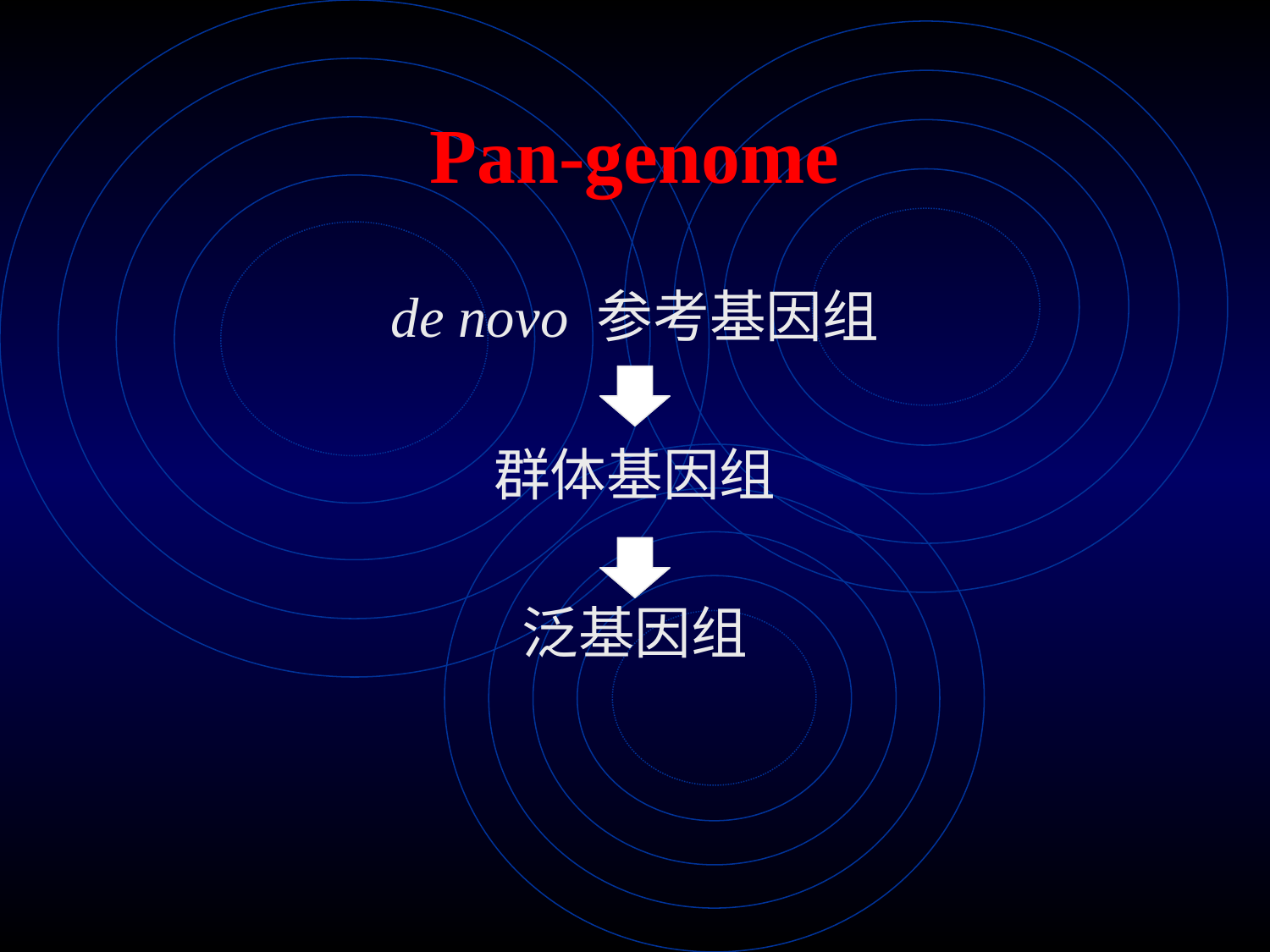

# Pan-genome
de novo 参考基因组

群体基因组

泛基因组